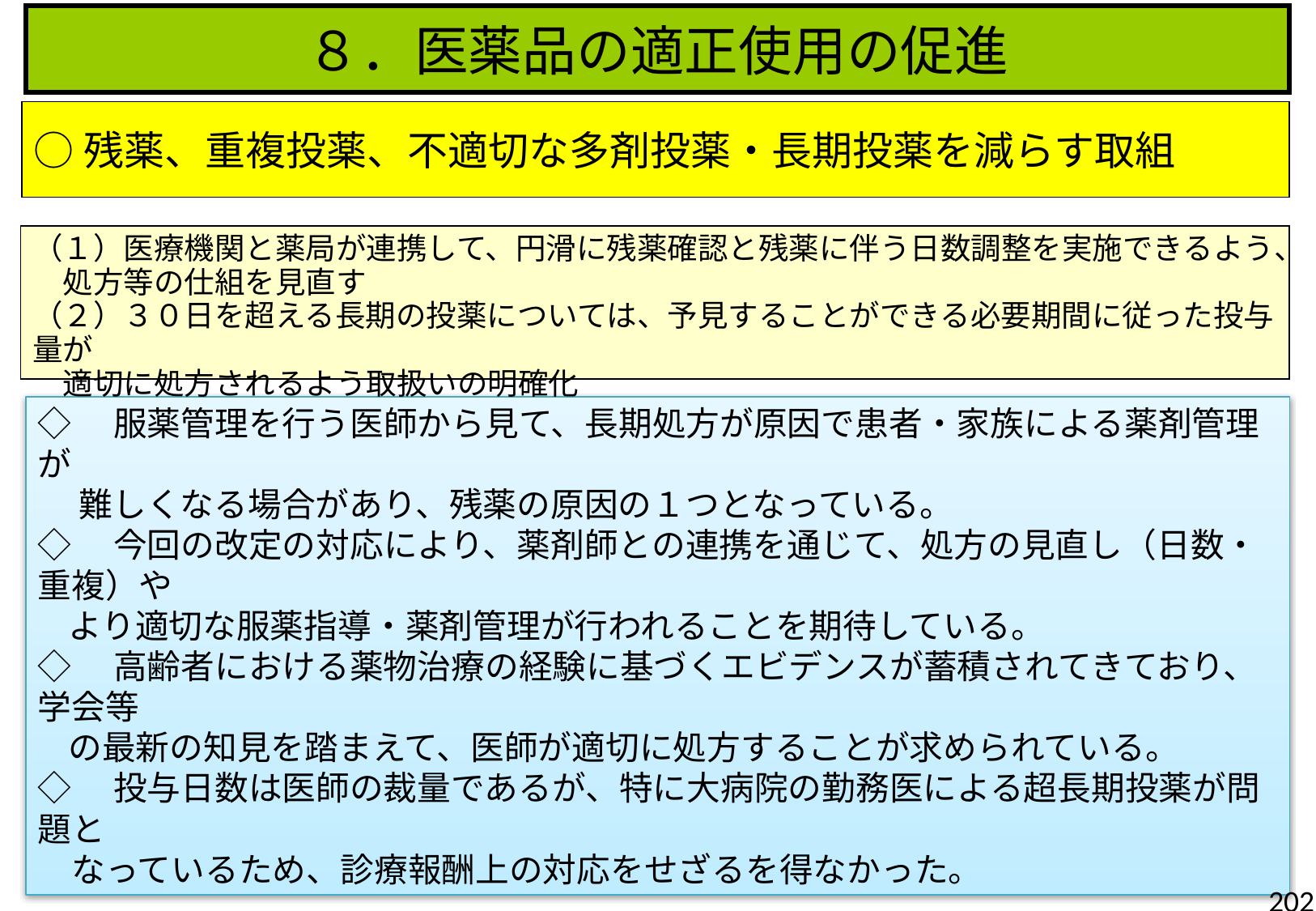

８．医薬品の適正使用の促進
○残薬、重複投薬、不適切な多剤投薬・長期投薬を減らす取組
（１）医療機関と薬局が連携して、円滑に残薬確認と残薬に伴う日数調整を実施できるよう、
　処方等の仕組を見直す
（２）３０日を超える長期の投薬については、予見することができる必要期間に従った投与量が
　適切に処方されるよう取扱いの明確化
◇　服薬管理を行う医師から見て、長期処方が原因で患者・家族による薬剤管理が
　 難しくなる場合があり、残薬の原因の１つとなっている。
◇　今回の改定の対応により、薬剤師との連携を通じて、処方の見直し（日数・重複）や
   より適切な服薬指導・薬剤管理が行われることを期待している。
◇　高齢者における薬物治療の経験に基づくエビデンスが蓄積されてきており、学会等
   の最新の知見を踏まえて、医師が適切に処方することが求められている。
◇　投与日数は医師の裁量であるが、特に大病院の勤務医による超長期投薬が問題と
　なっているため、診療報酬上の対応をせざるを得なかった。
202